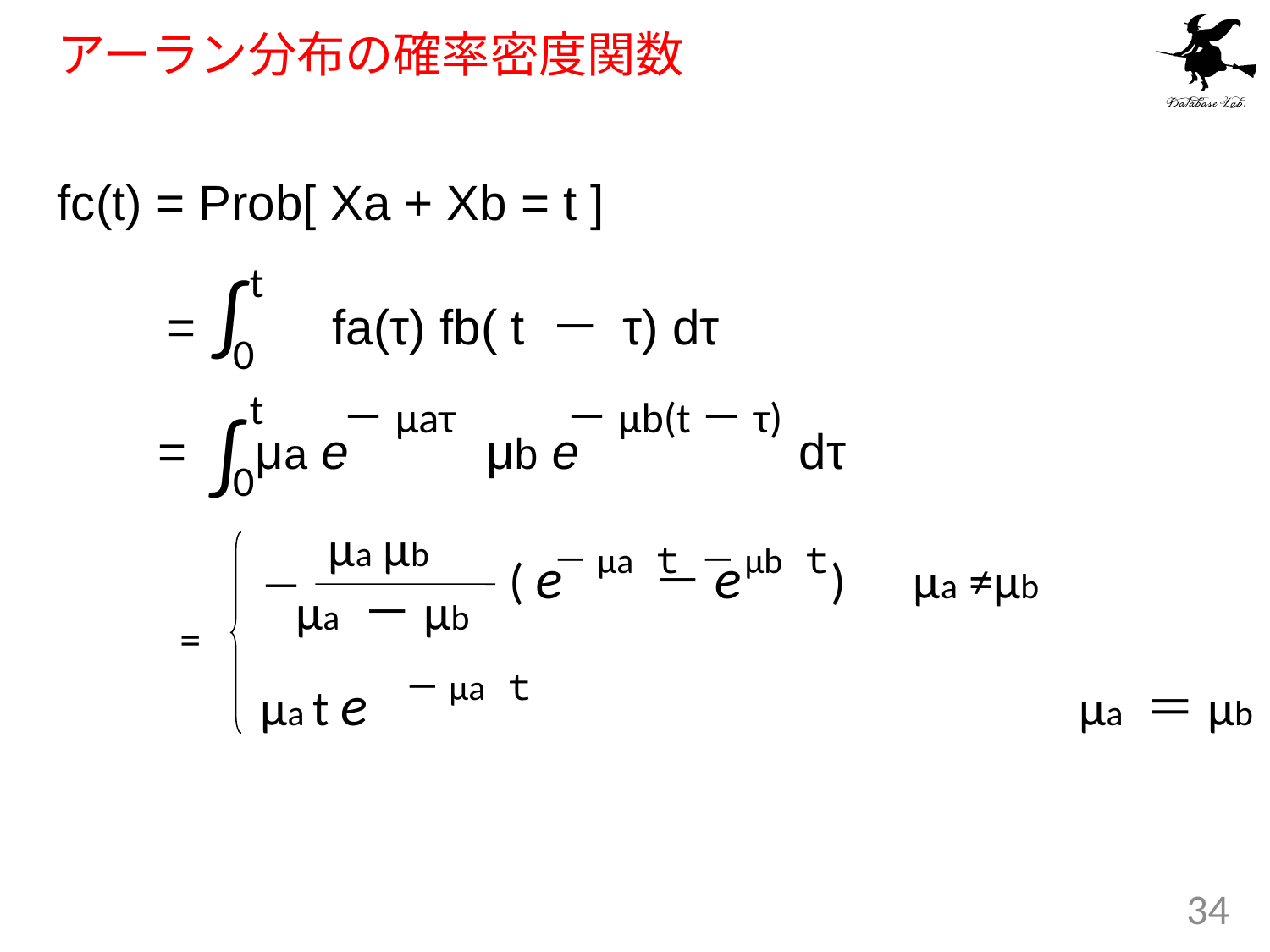

# アーラン分布の確率密度関数
fc(t) = Prob[ Xa + Xb = t ]
        = 　　fa(τ) fb( t － τ) dτ
	     =     μa e          μb e                dτ
t
0
∫
t
0
－μaτ
－μb(t－τ)
∫
μa μb

－μa ｔ
－μb ｔ
( e       －e        )      μa ≠μb
－
μa －μb

=
－μa ｔ
μa t e            　　　　　　　　　　　 μa ＝μb
34